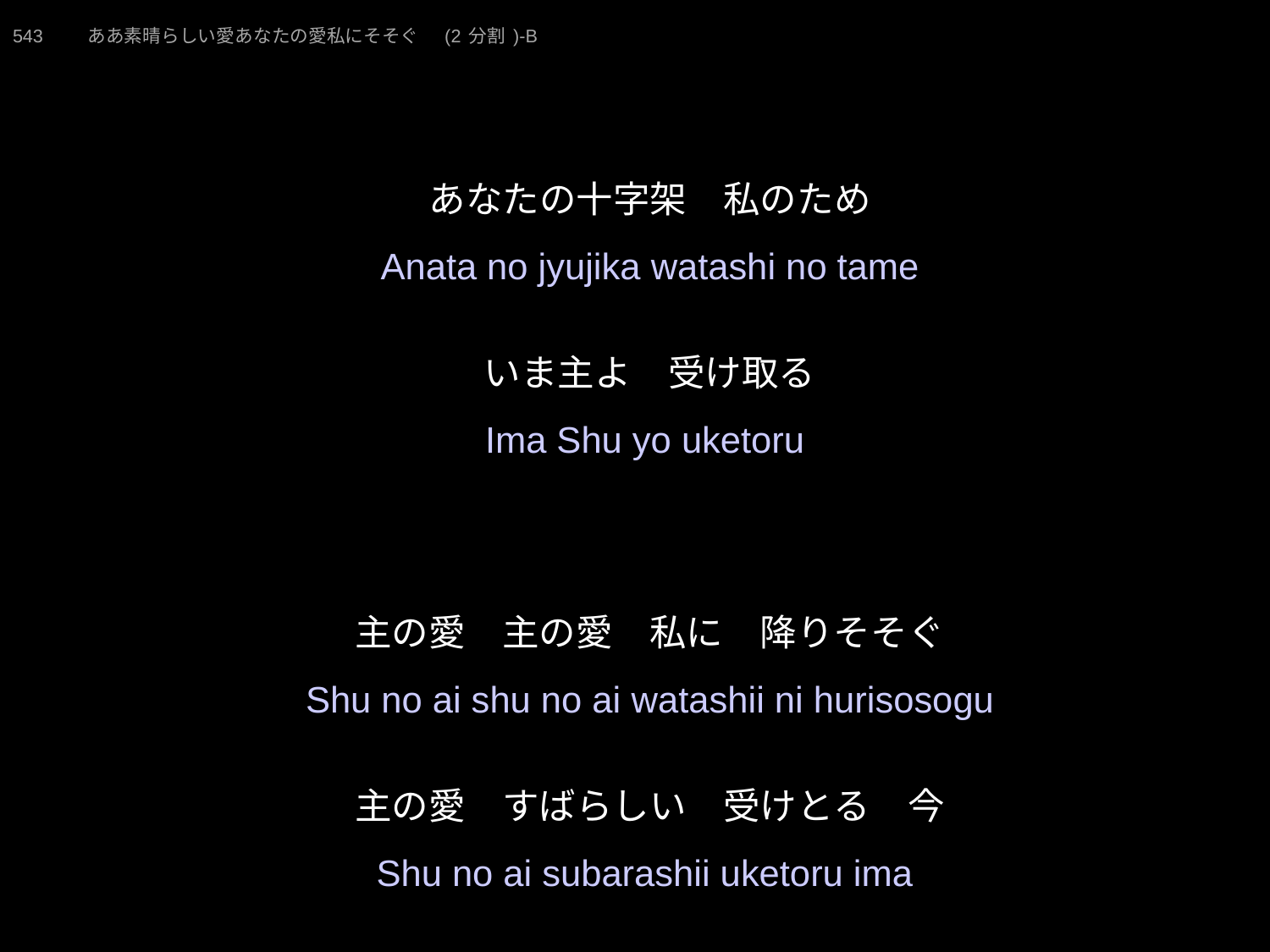

ああすばらしいあいあなたのあいわたしにそそぐ
★W
543　　ああ素晴らしい愛あなたの愛私にそそぐ　(2分割)-B
★４
あなたの十字架　私のため

いま主よ　受け取る

主の愛　主の愛　私に　降りそそぐ

主の愛　すばらしい　受けとる　今

Anata no jyujika watashi no tame

Ima Shu yo uketoru

Shu no ai shu no ai watashii ni hurisosogu

Shu no ai subarashii uketoru ima